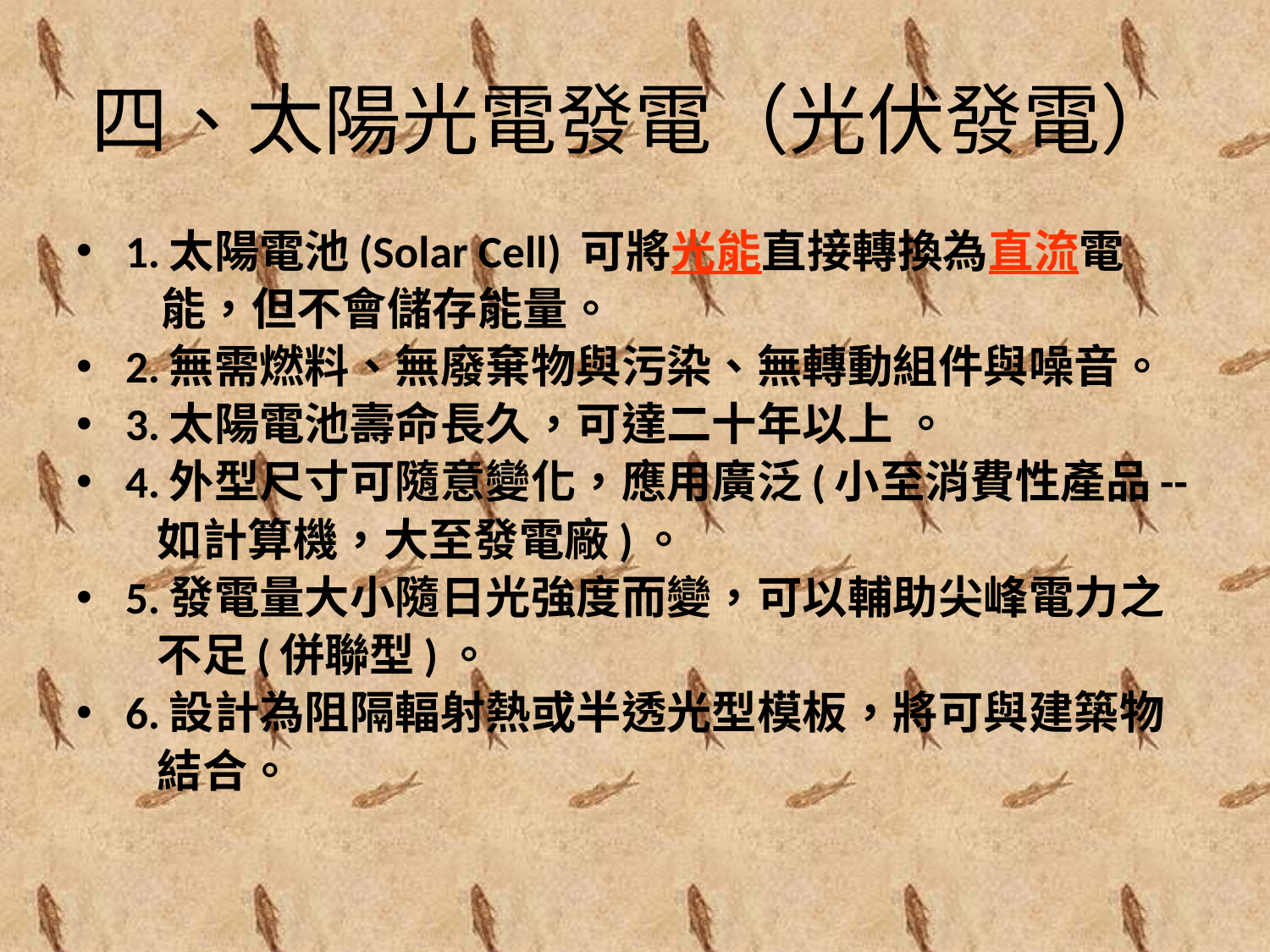

# 四、太陽光電發電（光伏發電）
1.太陽電池(Solar Cell) 可將光能直接轉換為直流電
 　  能，但不會儲存能量。
2.無需燃料、無廢棄物與污染、無轉動組件與噪音。
3.太陽電池壽命長久，可達二十年以上 。
4.外型尺寸可隨意變化，應用廣泛(小至消費性產品--
       如計算機，大至發電廠)。
5.發電量大小隨日光強度而變，可以輔助尖峰電力之
       不足(併聯型)。
6.設計為阻隔輻射熱或半透光型模板，將可與建築物
       結合。